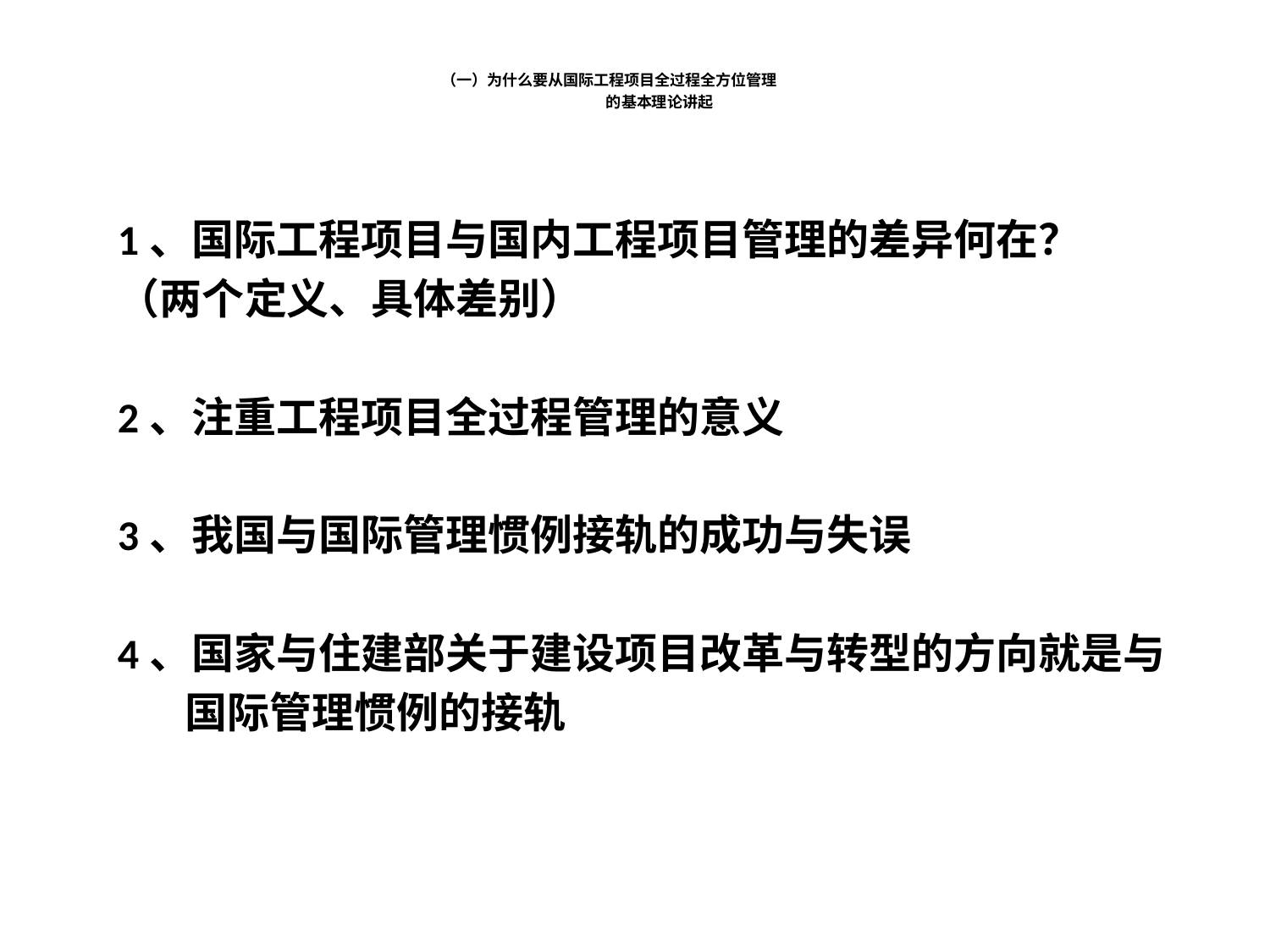

# （一）为什么要从国际工程项目全过程全方位管理 的基本理论讲起
1、国际工程项目与国内工程项目管理的差异何在？
（两个定义、具体差别）

2、注重工程项目全过程管理的意义

3、我国与国际管理惯例接轨的成功与失误

4、国家与住建部关于建设项目改革与转型的方向就是与
      国际管理惯例的接轨